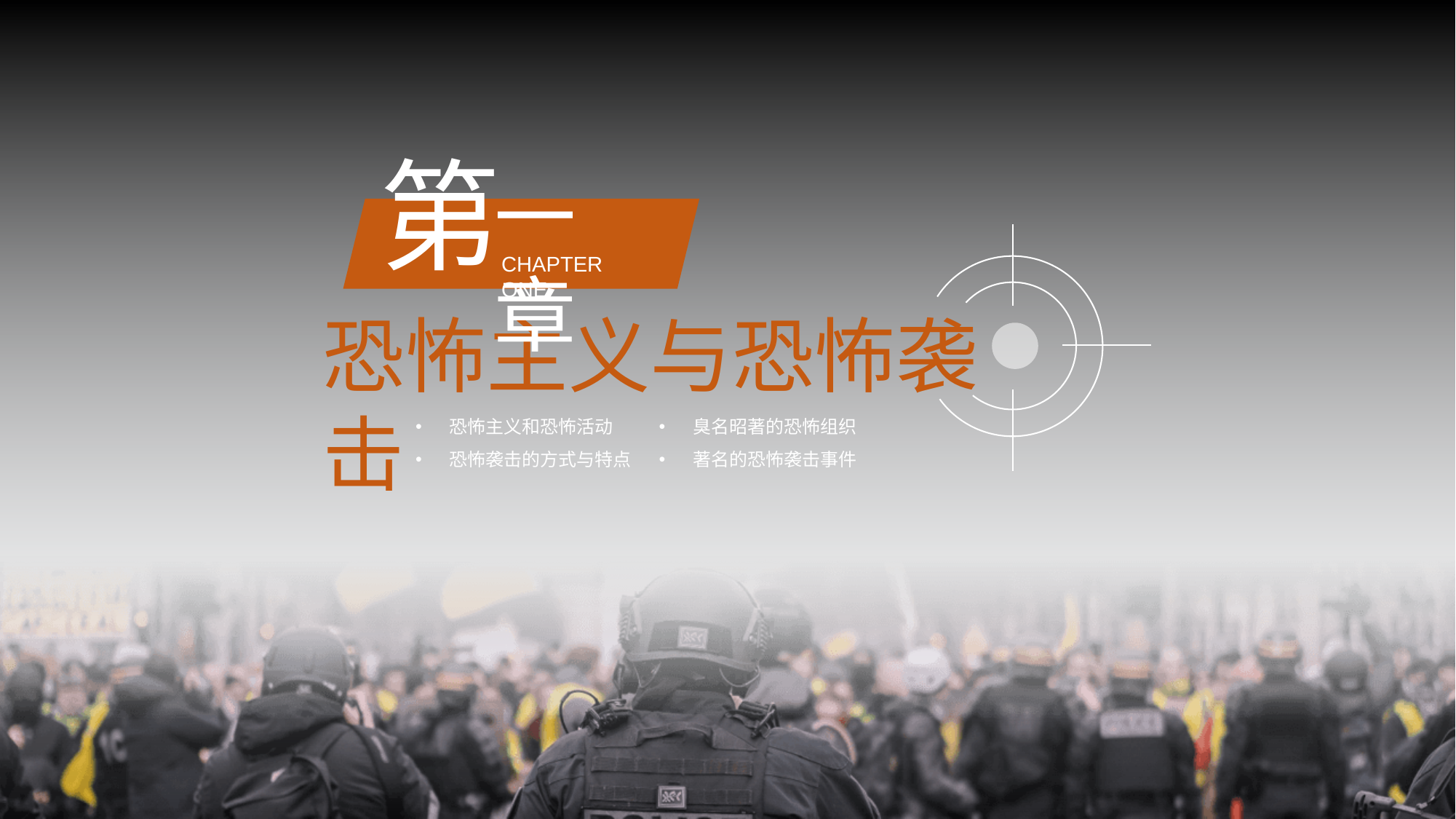

第
一章

CHAPTER ONE

恐怖主义与恐怖袭击

臭名昭著的恐怖组织
著名的恐怖袭击事件
恐怖主义和恐怖活动
恐怖袭击的方式与特点